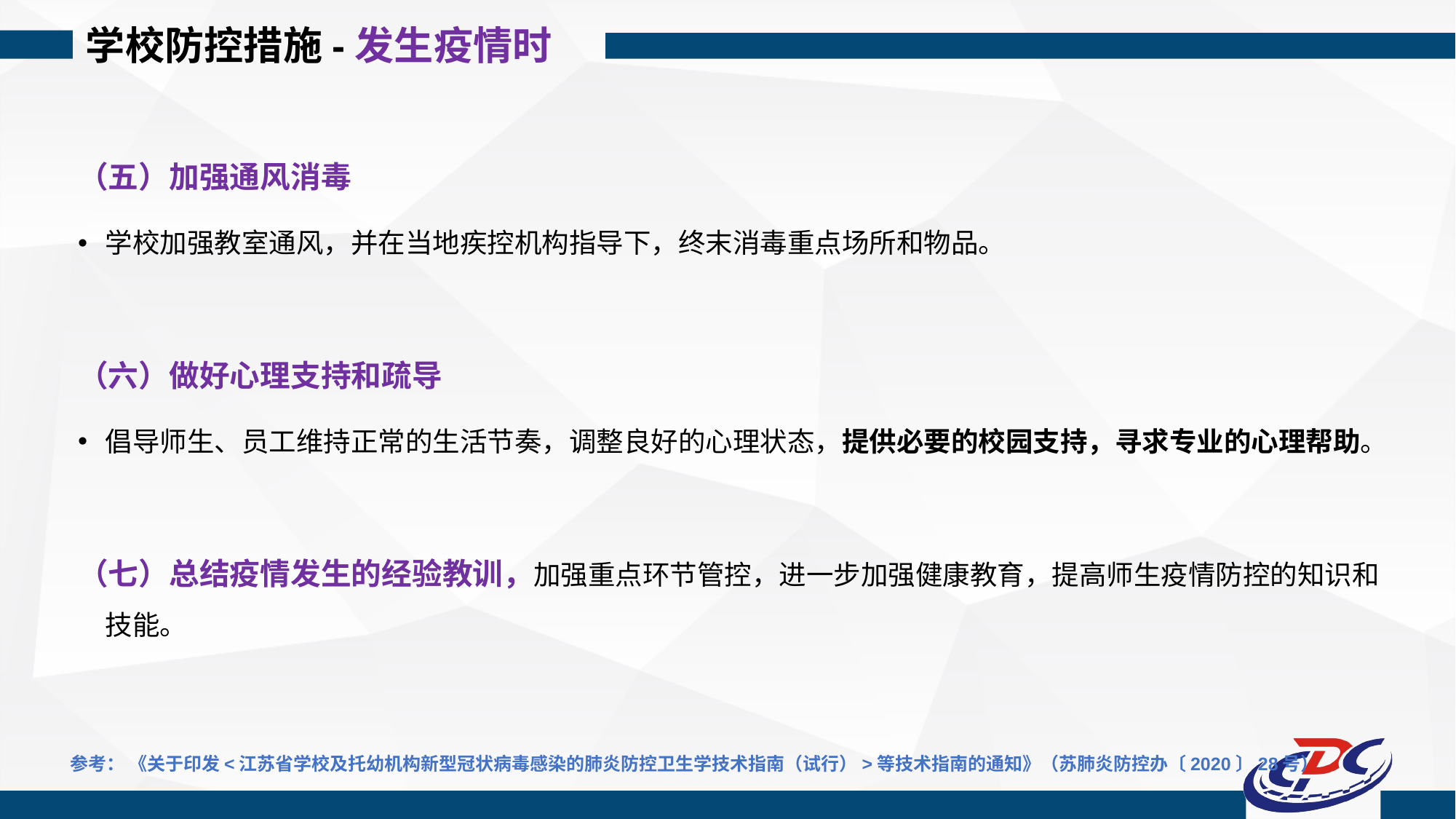

学校防控措施-发生疫情时
（五）加强通风消毒
学校加强教室通风，并在当地疾控机构指导下，终末消毒重点场所和物品。

（六）做好心理支持和疏导
倡导师生、员工维持正常的生活节奏，调整良好的心理状态，提供必要的校园支持，寻求专业的心理帮助。

（七）总结疫情发生的经验教训，加强重点环节管控，进一步加强健康教育，提高师生疫情防控的知识和技能。

参考： 《关于印发<江苏省学校及托幼机构新型冠状病毒感染的肺炎防控卫生学技术指南（试行）>等技术指南的通知》（苏肺炎防控办〔2020〕28号）